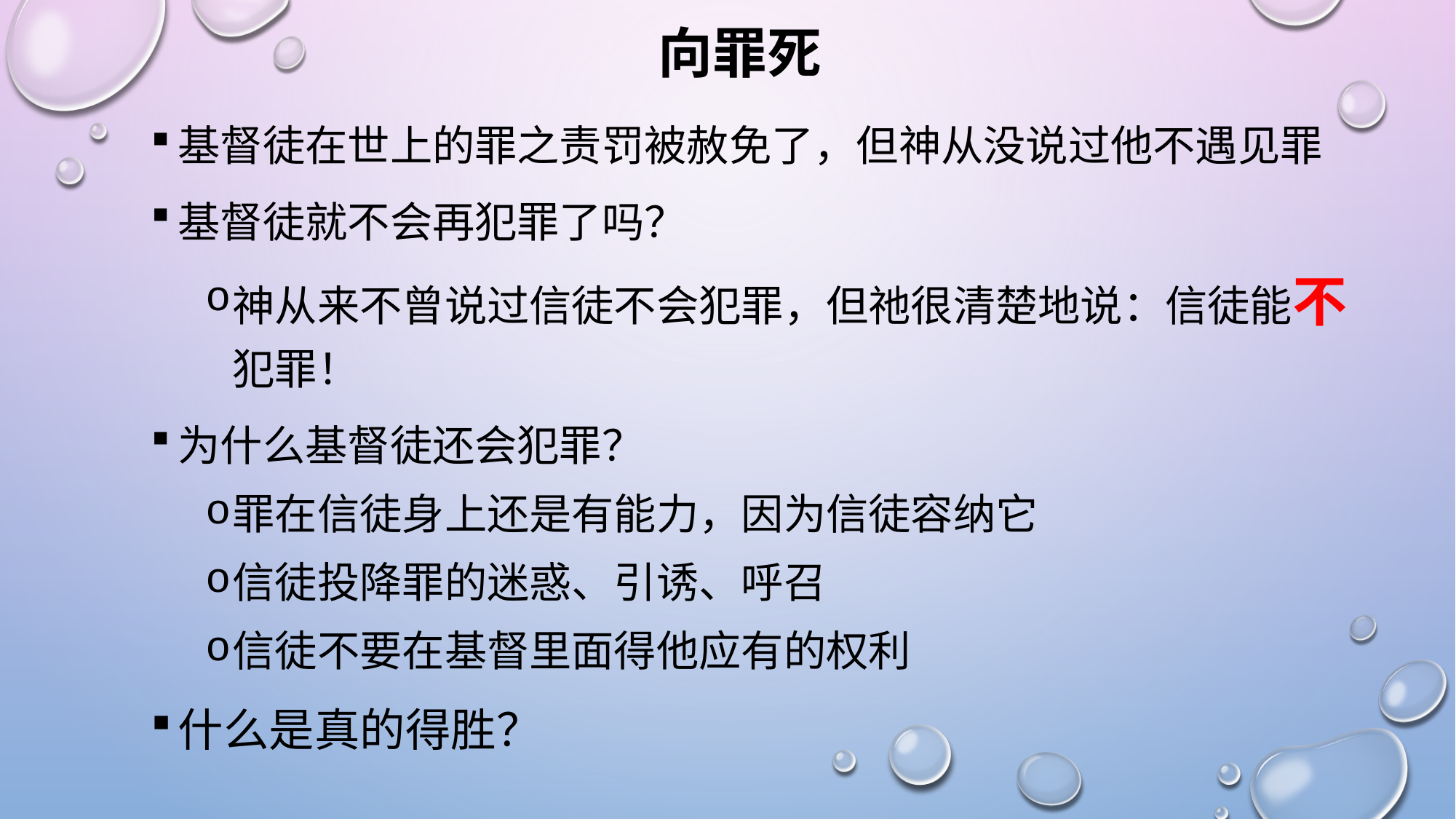

# 向罪死
基督徒在世上的罪之责罚被赦免了，但神从没说过他不遇见罪
基督徒就不会再犯罪了吗？
神从来不曾说过信徒不会犯罪，但祂很清楚地说：信徒能不犯罪！
为什么基督徒还会犯罪？
罪在信徒身上还是有能力，因为信徒容纳它
信徒投降罪的迷惑、引诱、呼召
信徒不要在基督里面得他应有的权利
什么是真的得胜？